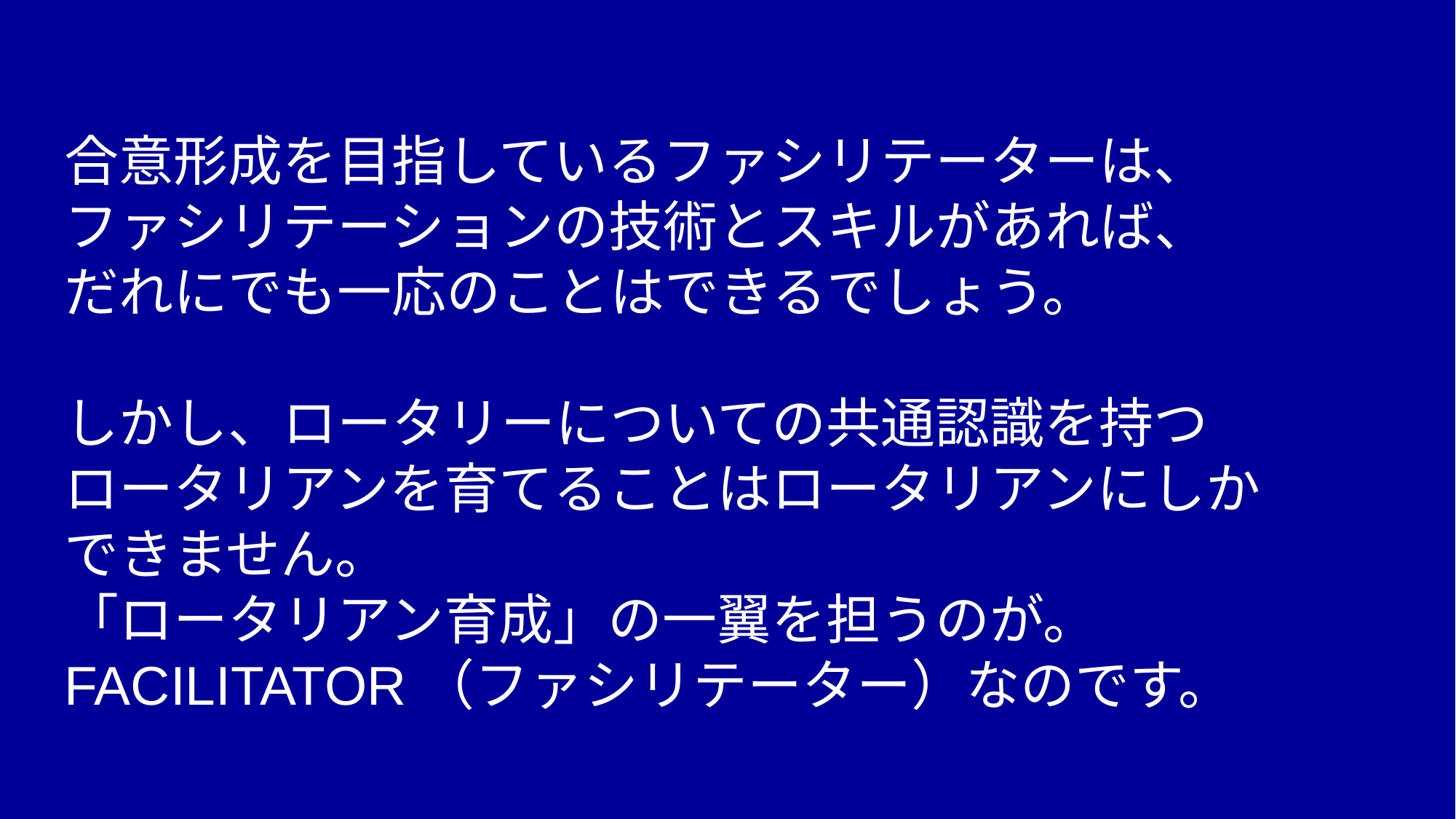

合意形成を目指しているファシリテーターは、
ファシリテーションの技術とスキルがあれば、
だれにでも一応のことはできるでしょう。

しかし、ロータリーについての共通認識を持つ
ロータリアンを育てることはロータリアンにしか
できません。
「ロータリアン育成」の一翼を担うのが。
FACILITATOR（ファシリテーター）なのです。